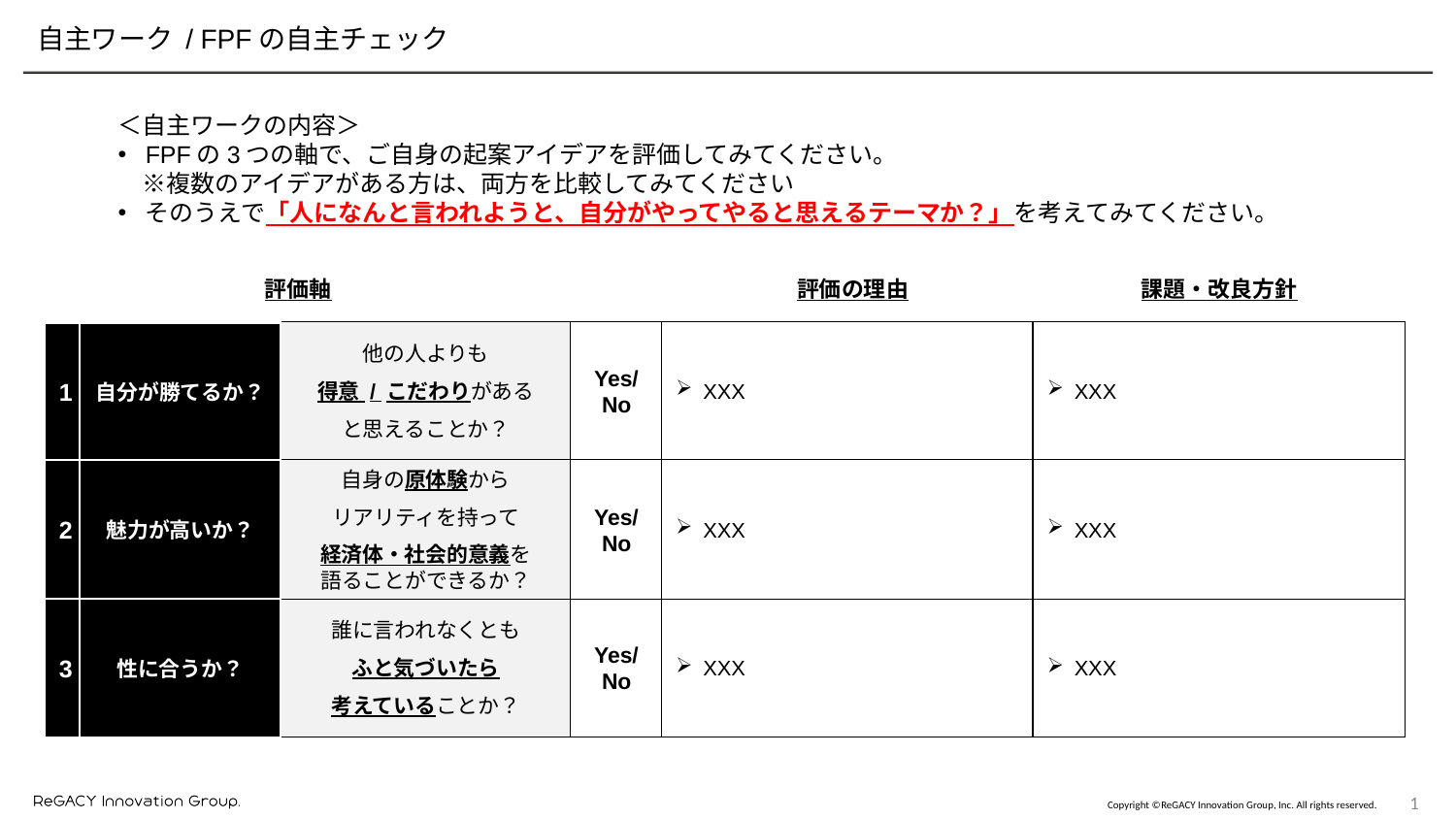

自主ワーク / FPFの自主チェック
＜自主ワークの内容＞
FPFの3つの軸で、ご自身の起案アイデアを評価してみてください。
　※複数のアイデアがある方は、両方を比較してみてください
そのうえで「人になんと言われようと、自分がやってやると思えるテーマか？」を考えてみてください。
評価軸
評価の理由
課題・改良方針
他の人よりも
得意 / こだわりがある
と思えることか？
Yes/No
XXX
XXX
1
自分が勝てるか？
自身の原体験から
リアリティを持って
経済体・社会的意義を
語ることができるか？
Yes/No
XXX
XXX
2
魅力が高いか？
誰に言われなくとも
ふと気づいたら
考えていることか？
Yes/No
XXX
XXX
3
性に合うか？
1